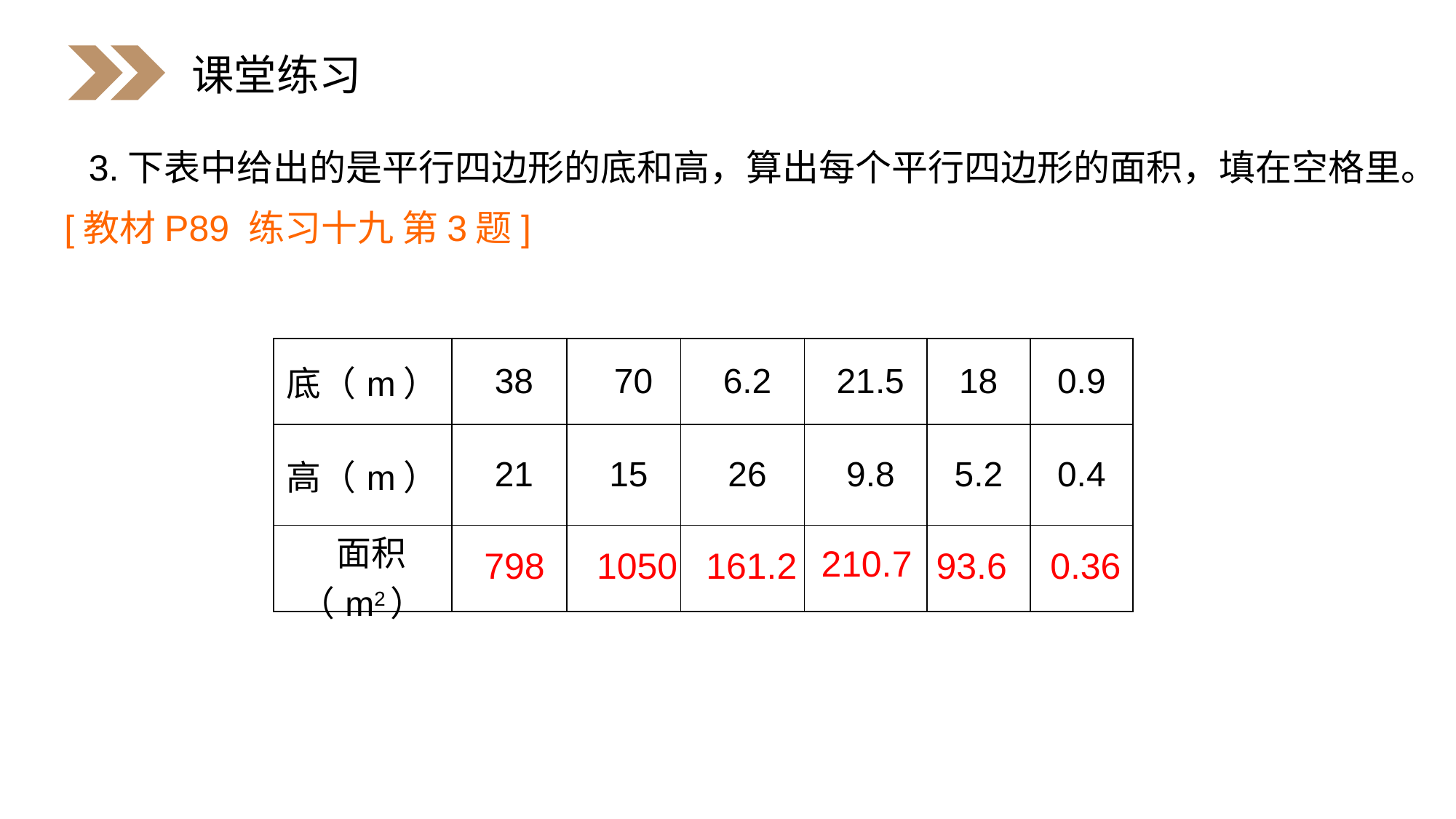

课堂练习
3.下表中给出的是平行四边形的底和高，算出每个平行四边形的面积，填在空格里。
[教材P89 练习十九 第3题]
| 底（m） | 38 | 70 | 6.2 | 21.5 | 18 | 0.9 |
| --- | --- | --- | --- | --- | --- | --- |
| 高（m） | 21 | 15 | 26 | 9.8 | 5.2 | 0.4 |
| 面积（m2） |  |  |  |  |  |  |
210.7
798
161.2
93.6
1050
0.36